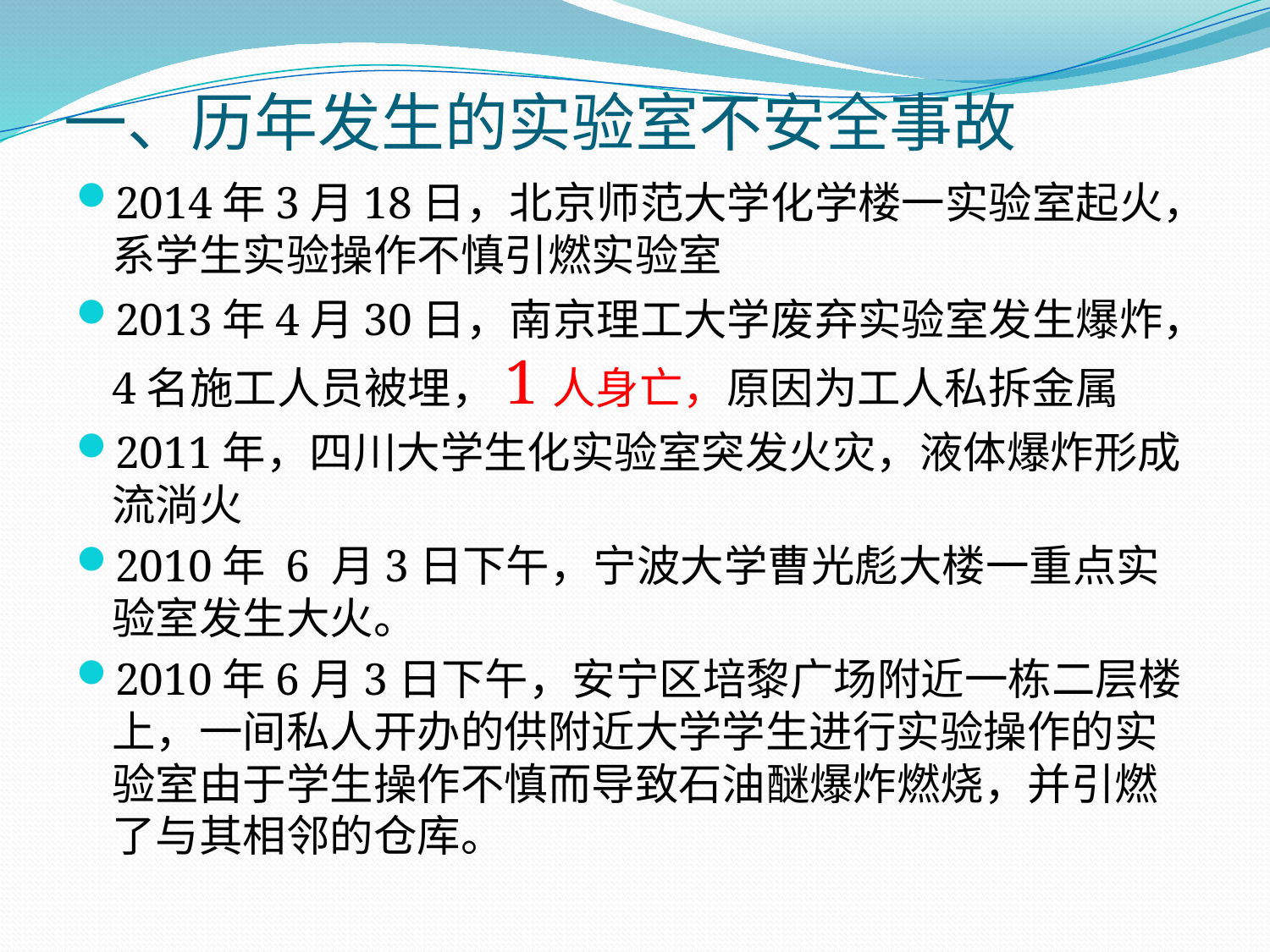

# 一、历年发生的实验室不安全事故
2014年3月18日，北京师范大学化学楼一实验室起火，系学生实验操作不慎引燃实验室
2013年4月30日，南京理工大学废弃实验室发生爆炸，4名施工人员被埋，1人身亡，原因为工人私拆金属
2011年，四川大学生化实验室突发火灾，液体爆炸形成流淌火
2010年 6 月3日下午，宁波大学曹光彪大楼一重点实验室发生大火。
2010年6月3日下午，安宁区培黎广场附近一栋二层楼上，一间私人开办的供附近大学学生进行实验操作的实验室由于学生操作不慎而导致石油醚爆炸燃烧，并引燃了与其相邻的仓库。